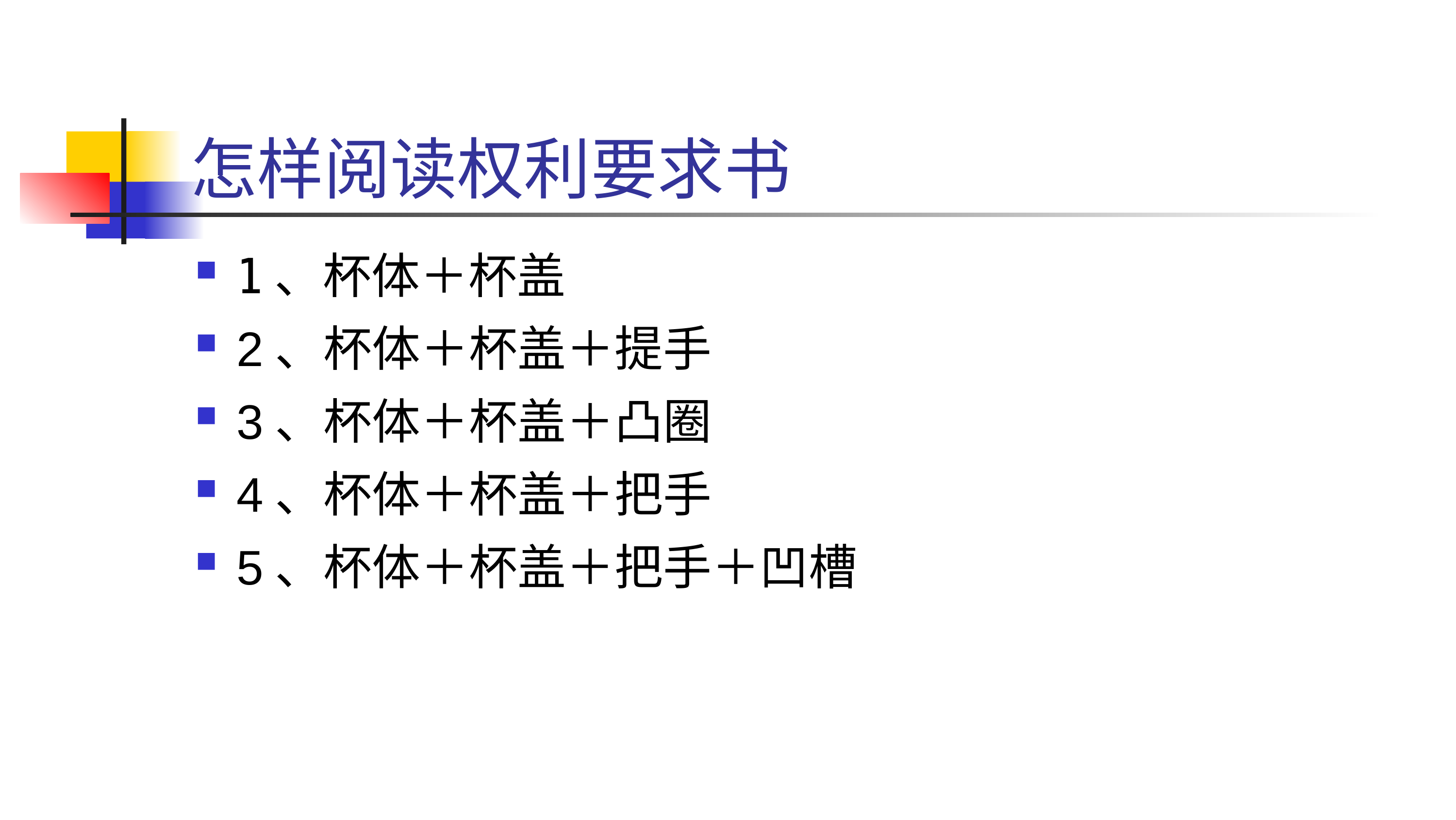

# 怎样阅读权利要求书
1、杯体＋杯盖
2、杯体＋杯盖＋提手
3、杯体＋杯盖＋凸圈
4、杯体＋杯盖＋把手
5、杯体＋杯盖＋把手＋凹槽